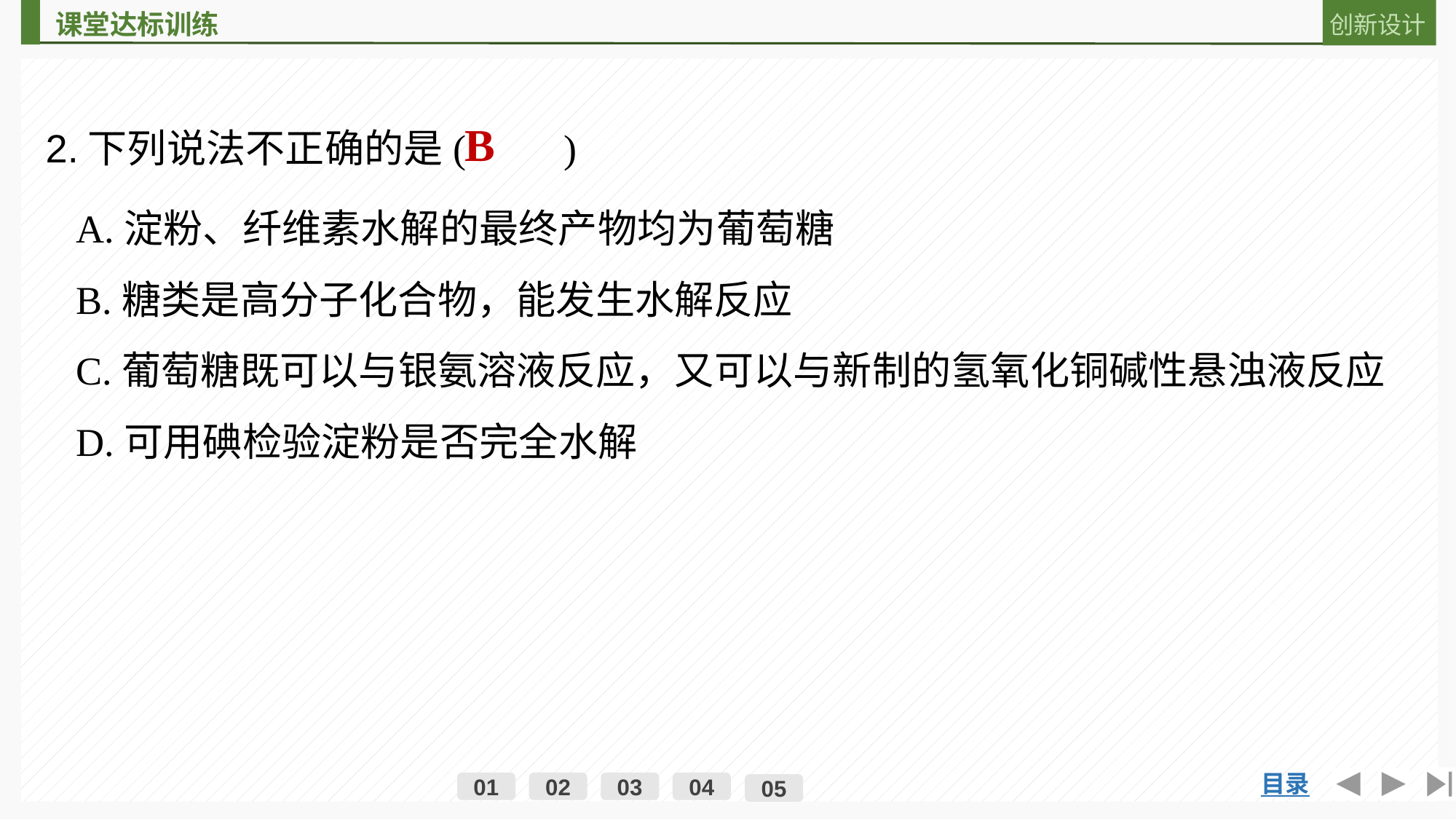

2.下列说法不正确的是(　　)
B
A.淀粉、纤维素水解的最终产物均为葡萄糖
B.糖类是高分子化合物，能发生水解反应
C.葡萄糖既可以与银氨溶液反应，又可以与新制的氢氧化铜碱性悬浊液反应
D.可用碘检验淀粉是否完全水解